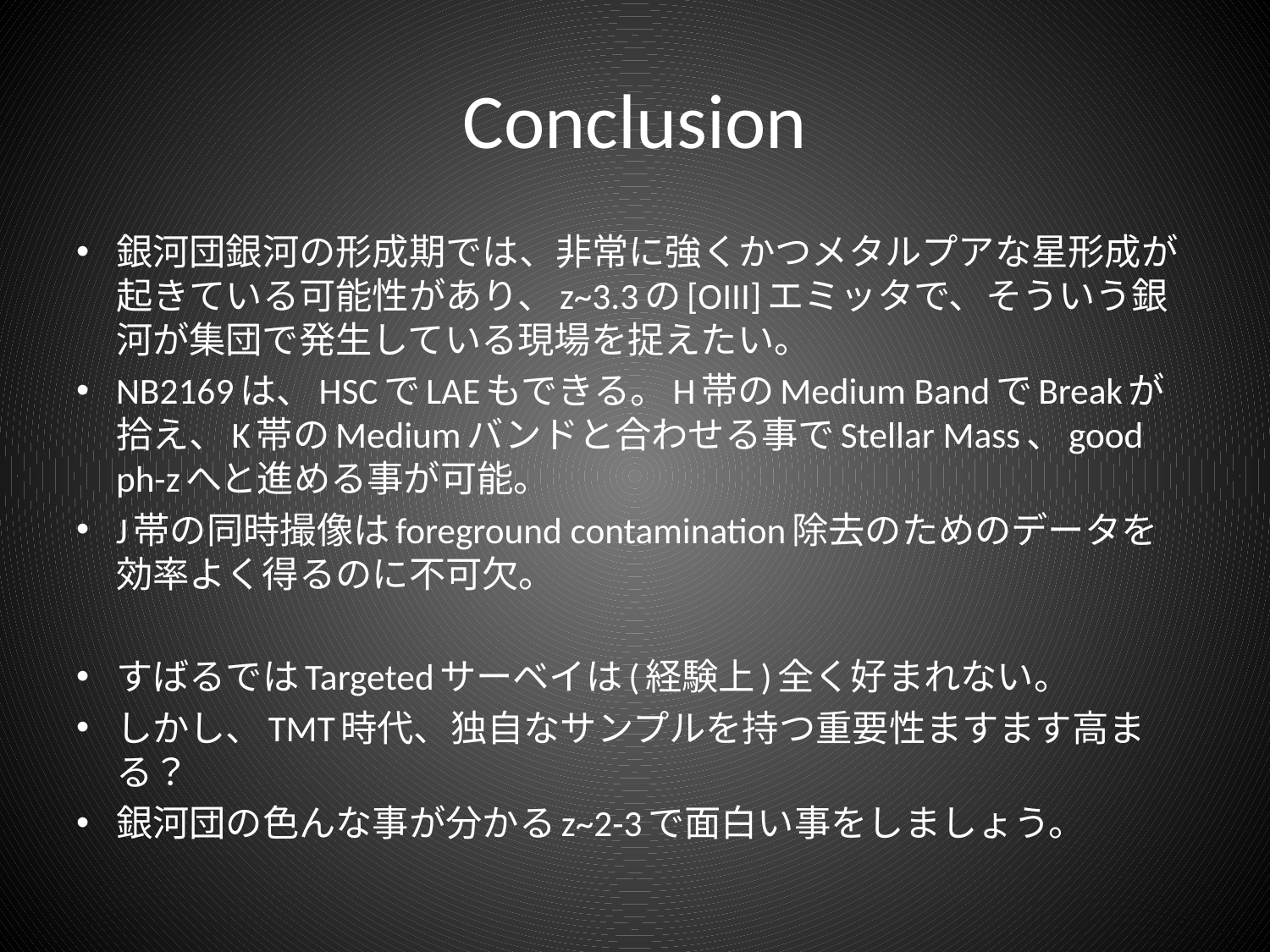

# Conclusion
銀河団銀河の形成期では、非常に強くかつメタルプアな星形成が起きている可能性があり、z~3.3の[OIII]エミッタで、そういう銀河が集団で発生している現場を捉えたい。
NB2169は、HSCでLAEもできる。H帯のMedium BandでBreakが拾え、K帯のMediumバンドと合わせる事でStellar Mass、good ph-zへと進める事が可能。
J帯の同時撮像はforeground contamination除去のためのデータを効率よく得るのに不可欠。

すばるではTargetedサーベイは(経験上)全く好まれない。
しかし、TMT時代、独自なサンプルを持つ重要性ますます高まる？
銀河団の色んな事が分かるz~2-3で面白い事をしましょう。